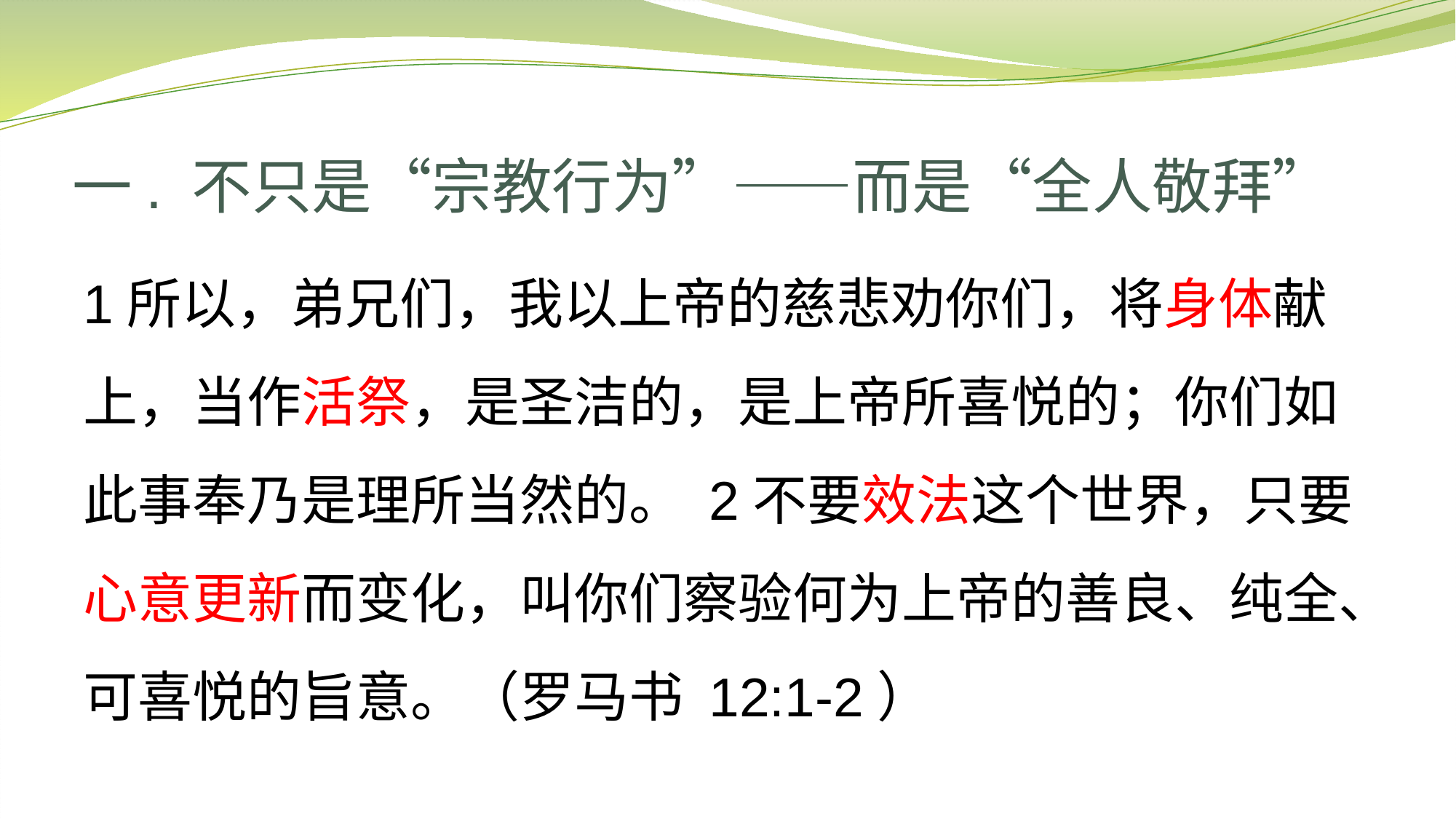

# 一. 不只是“宗教行为”——而是“全人敬拜”
1所以，弟兄们，我以上帝的慈悲劝你们，将身体献上，当作活祭，是圣洁的，是上帝所喜悦的；你们如此事奉乃是理所当然的。 2不要效法这个世界，只要心意更新而变化，叫你们察验何为上帝的善良、纯全、可喜悦的旨意。（罗马书 12:1-2）